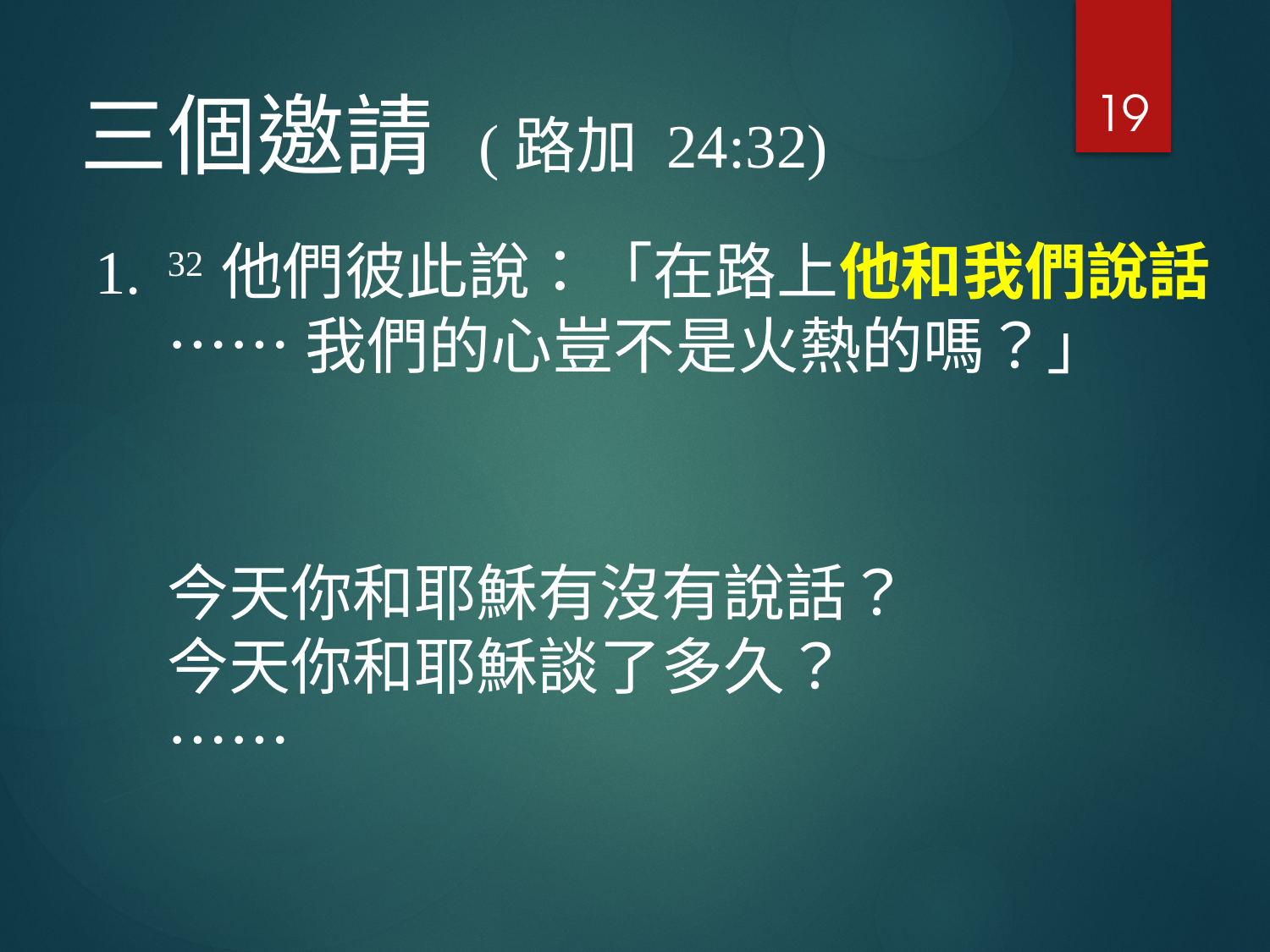

19
# 三個邀請 (路加 24:32)
1.	32 他們彼此說：「在路上他和我們說話 …… 我們的心豈不是火熱的嗎？」

	今天你和耶穌有沒有說話？
今天你和耶穌談了多久？
……